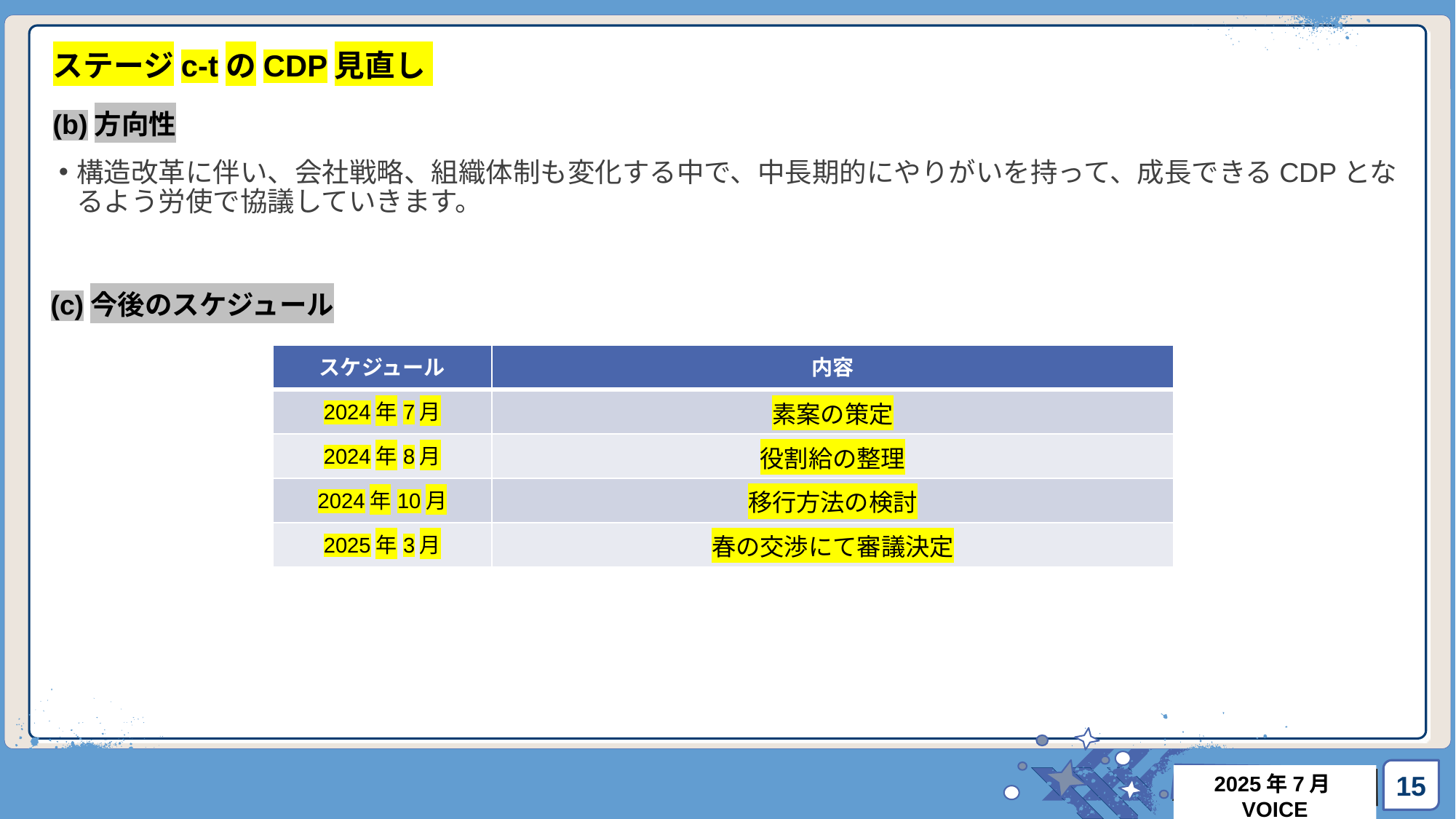

ステージc-tのCDP見直し
(b)方向性
構造改革に伴い、会社戦略、組織体制も変化する中で、中長期的にやりがいを持って、成長できるCDPとなるよう労使で協議していきます。
(c)今後のスケジュール

| スケジュール | 内容 |
| --- | --- |
| 2024年7月 | 素案の策定 |
| 2024年8月 | 役割給の整理 |
| 2024年10月 | 移行方法の検討 |
| 2025年3月 | 春の交渉にて審議決定 |
15
2025年7月VOICE